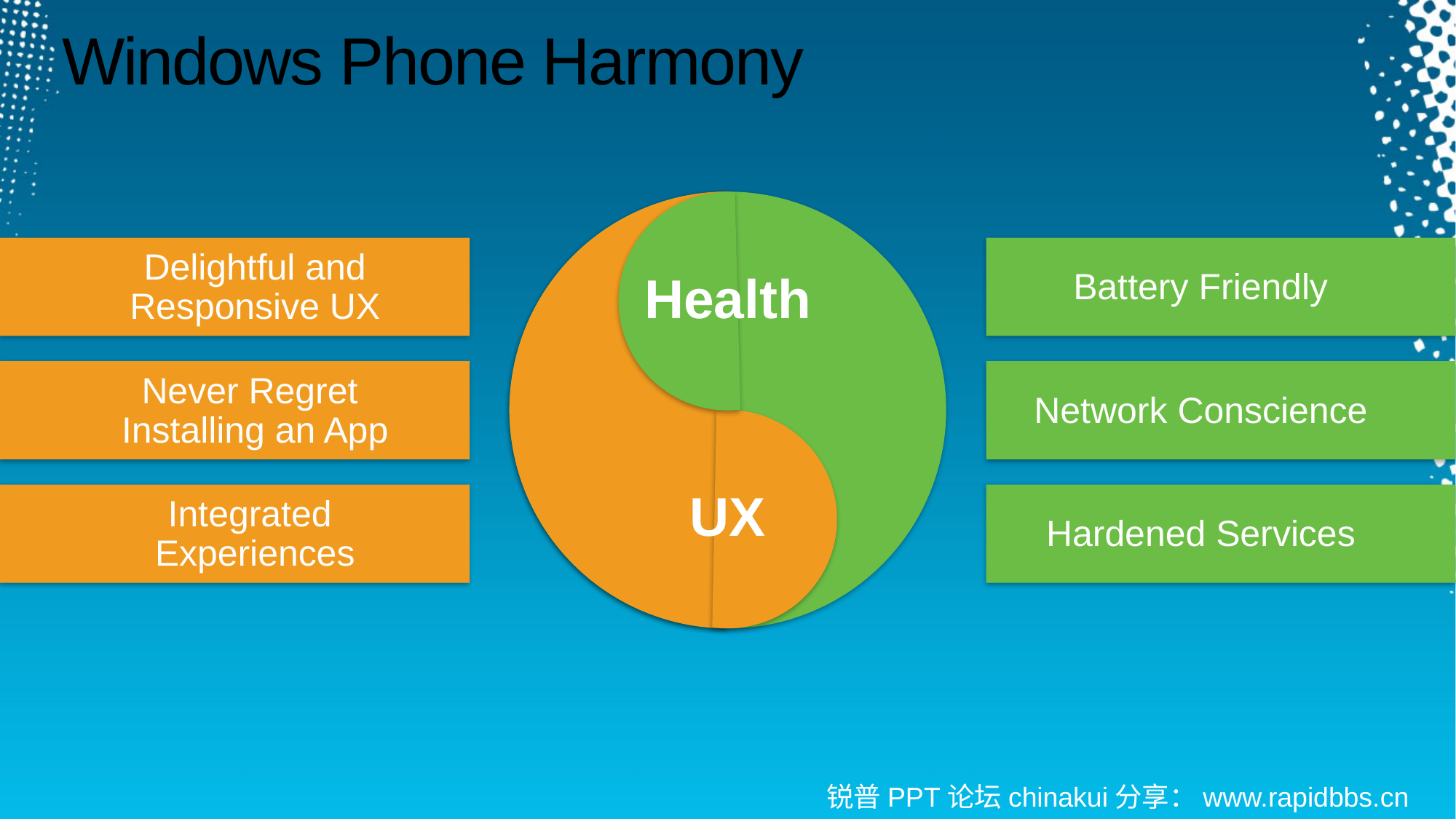

# Windows Phone Harmony

Delightful and Responsive UX
Battery Friendly
Health
Never Regret
Installing an App
Network Conscience

Integrated
Experiences
Hardened Services
UX
锐普PPT论坛chinakui分享：www.rapidbbs.cn